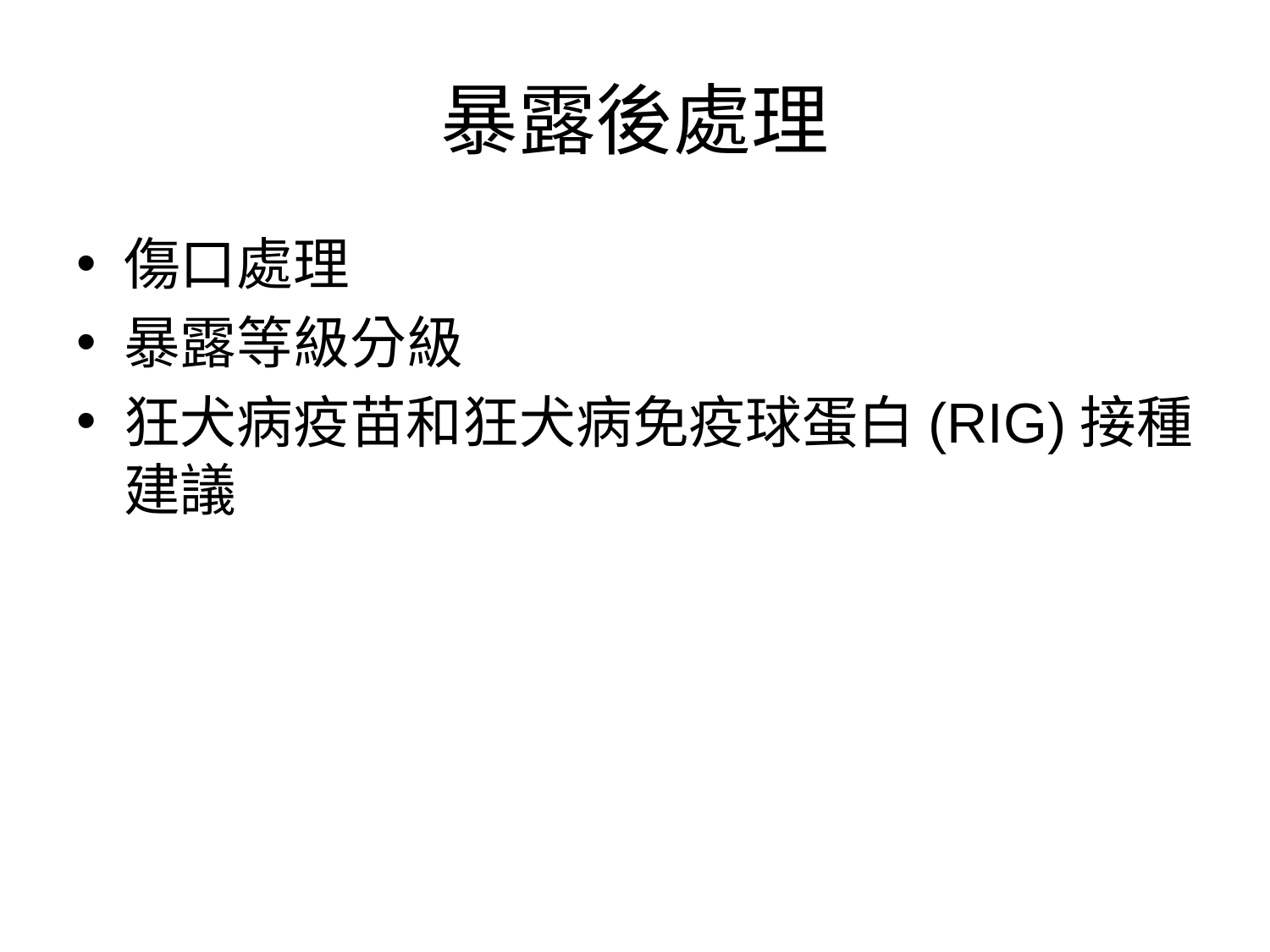

# 暴露後處理
傷口處理
暴露等級分級
狂犬病疫苗和狂犬病免疫球蛋白(RIG)接種建議